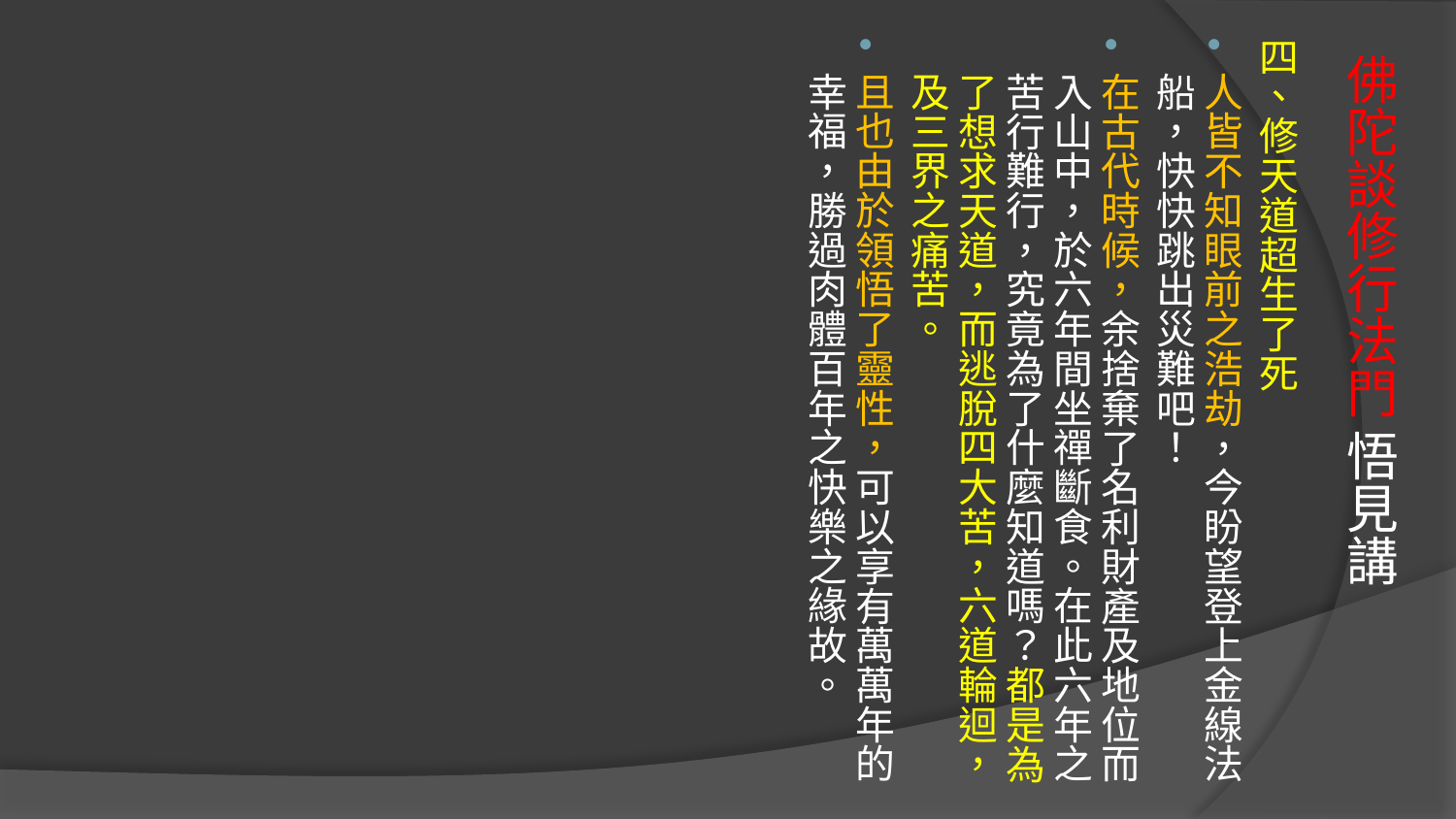

四、修天道超生了死
人皆不知眼前之浩劫，今盼望登上金線法船，快快跳出災難吧！
在古代時候，余捨棄了名利財產及地位而入山中，於六年間坐禪斷食。在此六年之苦行難行，究竟為了什麼知道嗎？都是為了想求天道，而逃脫四大苦，六道輪迴，及三界之痛苦。
且也由於領悟了靈性，可以享有萬萬年的幸福，勝過肉體百年之快樂之緣故。

# 佛陀談修行法門 悟見講